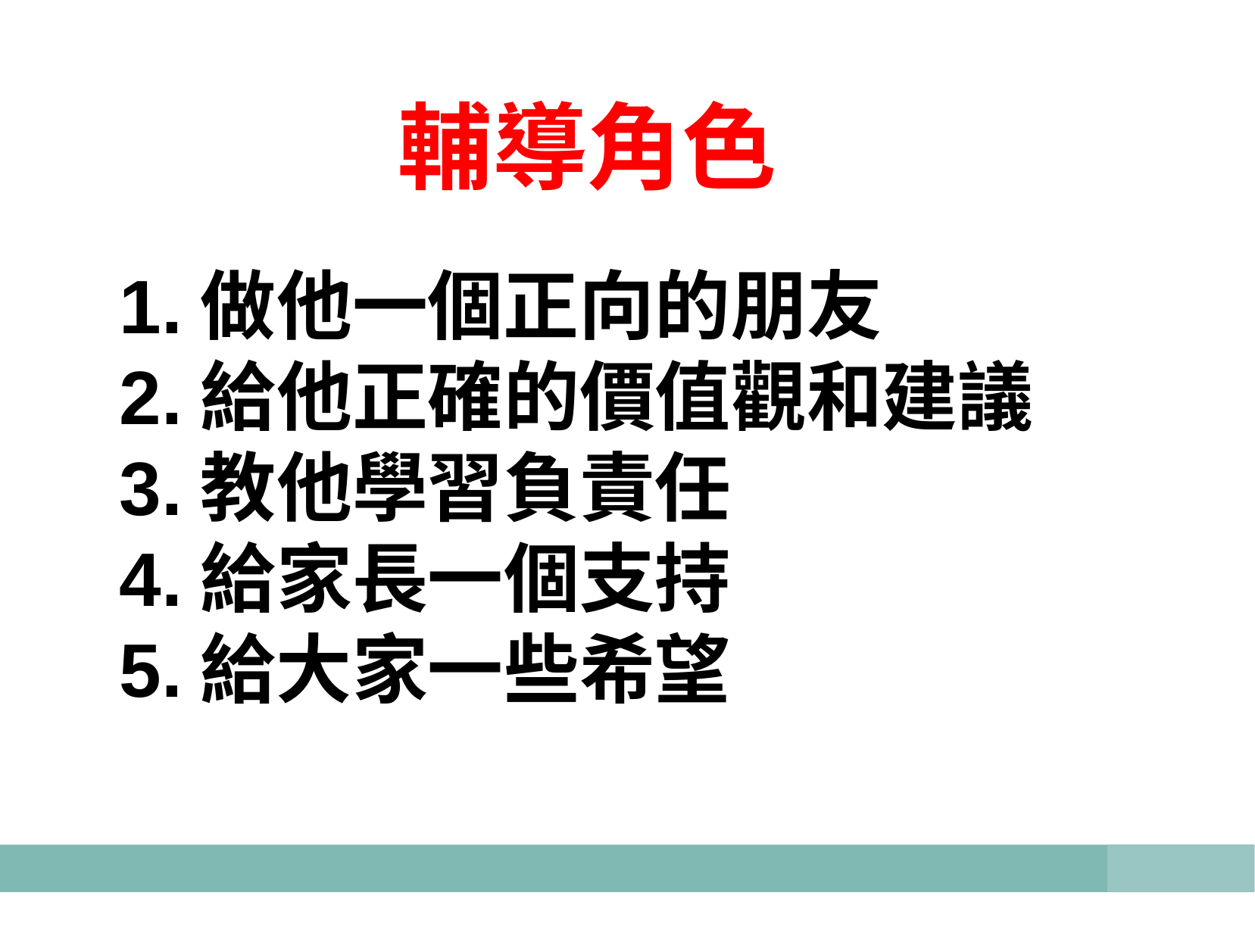

輔導角色
1.做他一個正向的朋友
2.給他正確的價值觀和建議
3.教他學習負責任
4.給家長一個支持
5.給大家一些希望